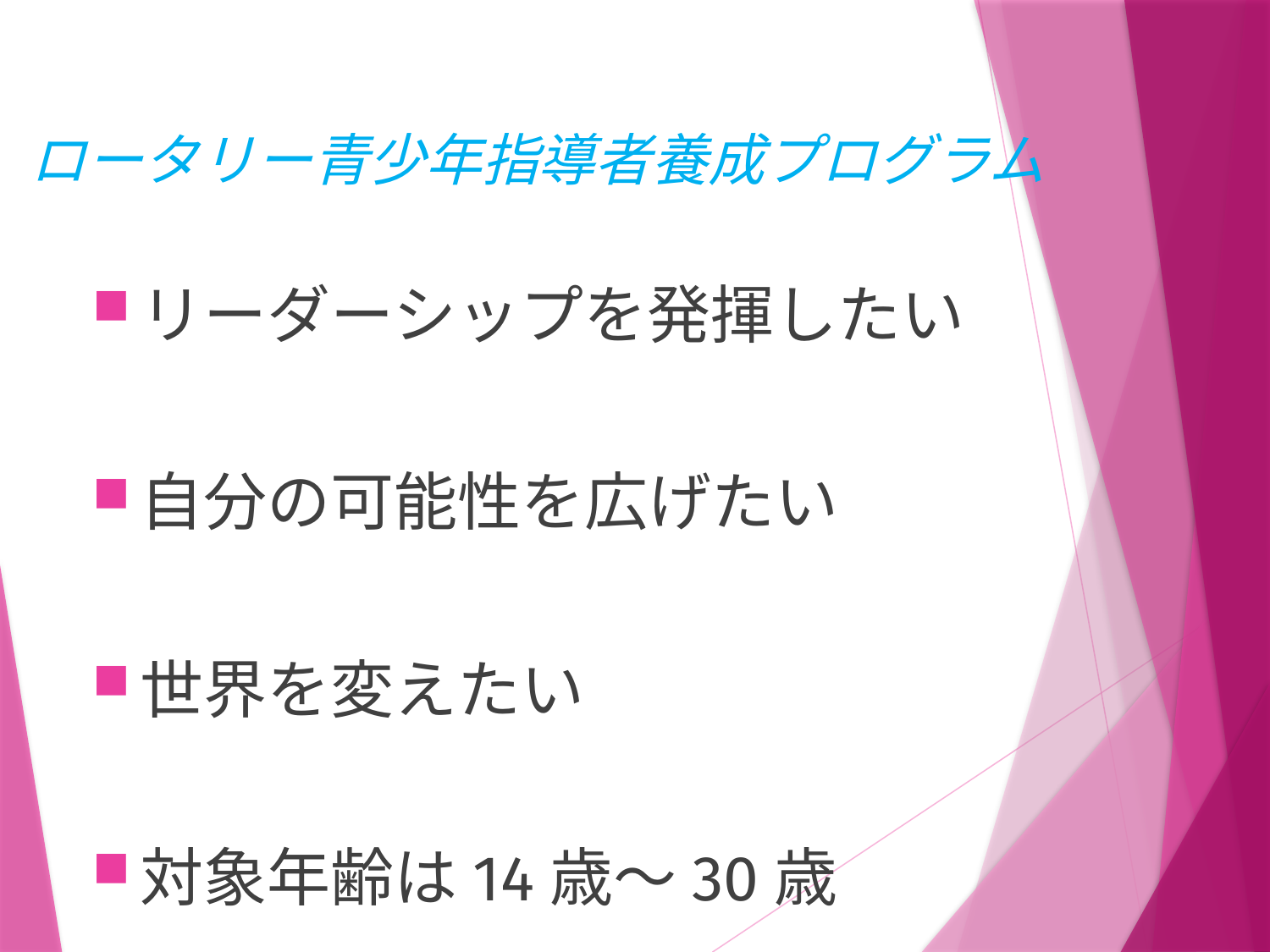

# ロータリー青少年指導者養成プログラム
リーダーシップを発揮したい

自分の可能性を広げたい

世界を変えたい

対象年齢は14歳～30歳